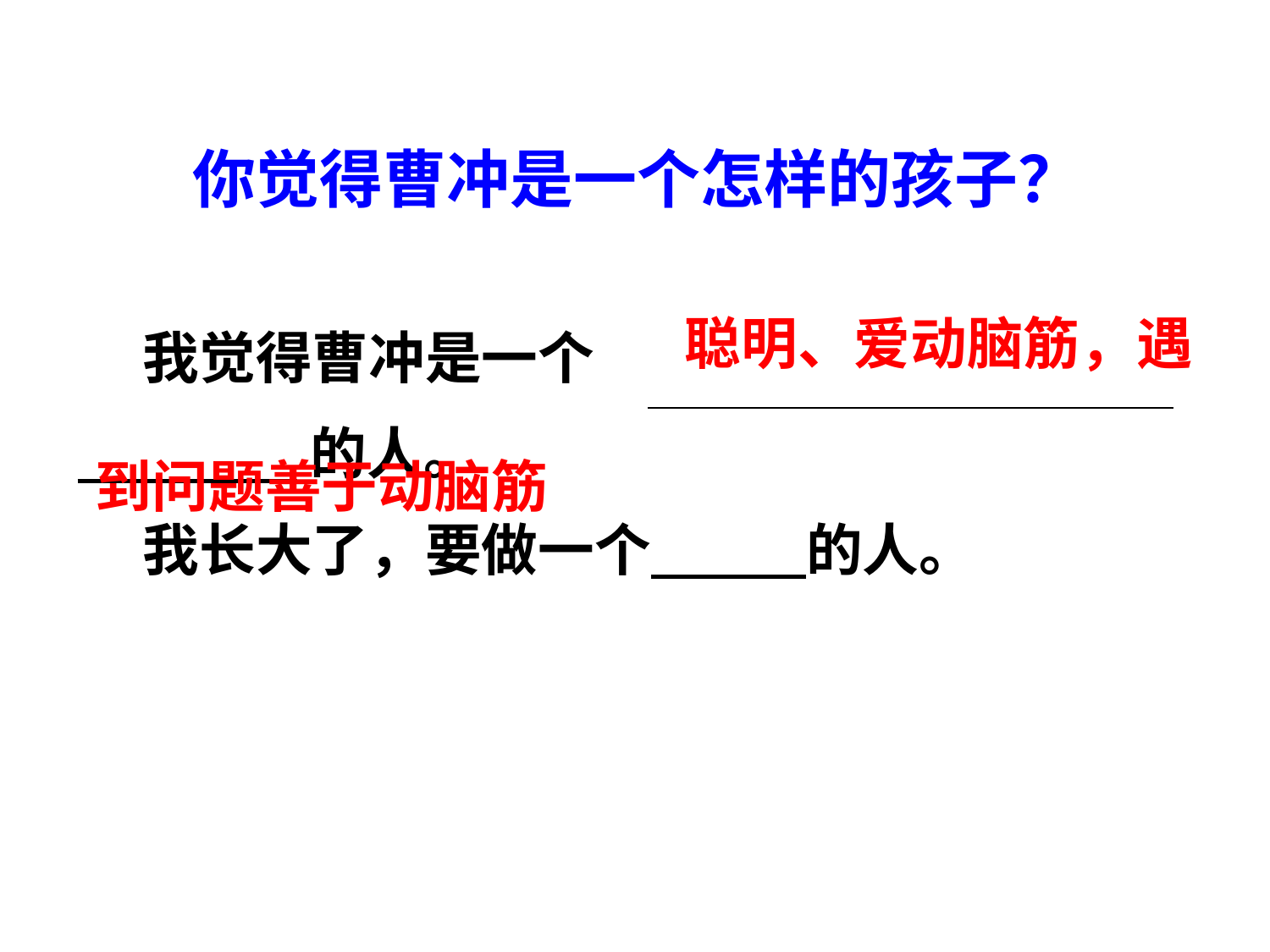

你觉得曹冲是一个怎样的孩子？
聪明、爱动脑筋，遇
    我觉得曹冲是一个
                 的人。
    我长大了，要做一个            的人。
到问题善于动脑筋